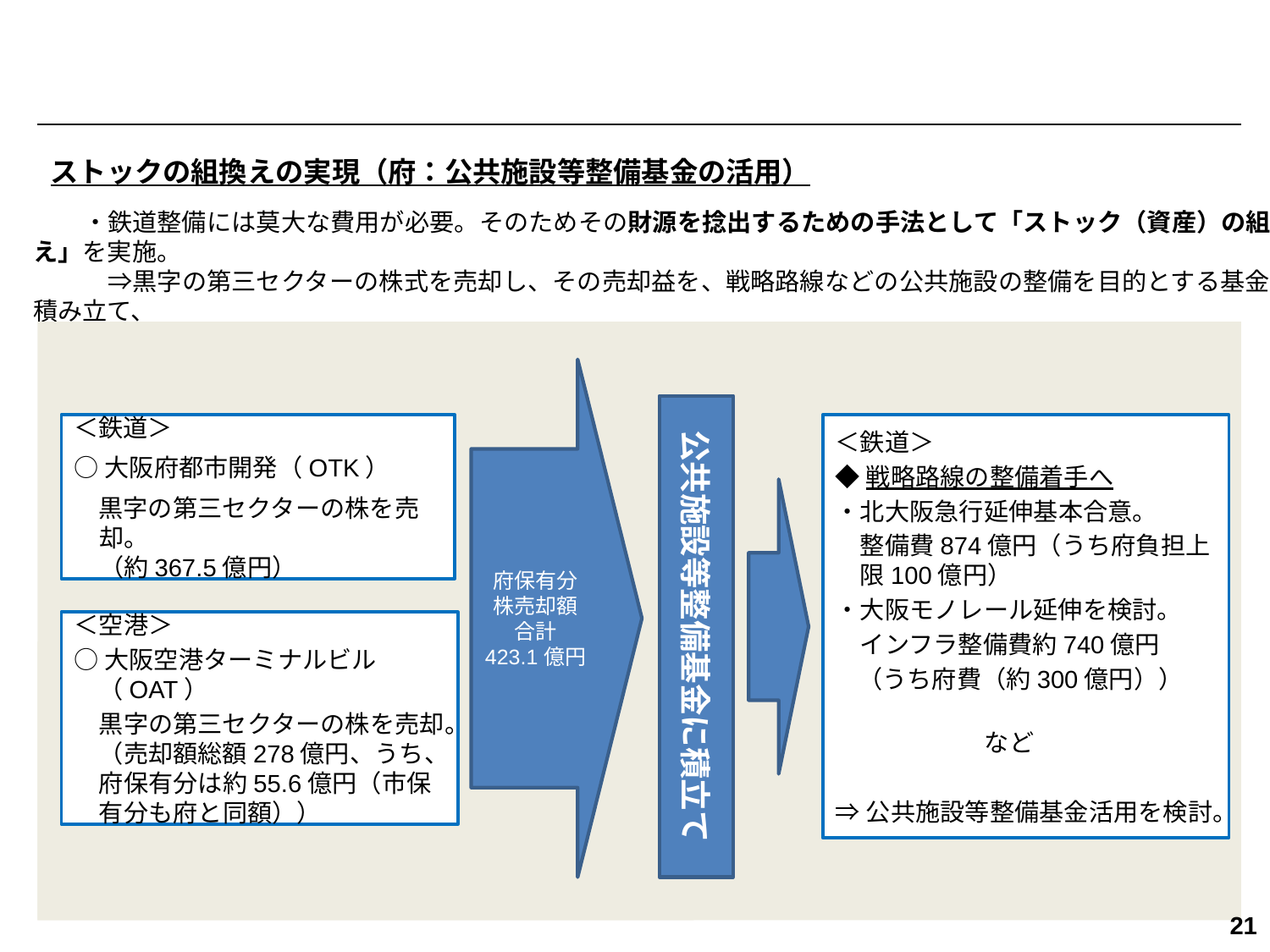

ストックの組換えの実現（府：公共施設等整備基金の活用）
　　・鉄道整備には莫大な費用が必要。そのためその財源を捻出するための手法として「ストック（資産）の組換え」を実施。
　　　⇒黒字の第三セクターの株式を売却し、その売却益を、戦略路線などの公共施設の整備を目的とする基金に積み立て、
　　　　 戦略路線整備の具体化に道筋。

府保有分株売却額合計
423.1億円
公共施設等整備基金に積立て
＜鉄道＞
◆戦略路線の整備着手へ
・北大阪急行延伸基本合意。
　整備費874億円（うち府負担上限100億円）
・大阪モノレール延伸を検討。
　インフラ整備費約740億円
   （うち府費（約300億円））
　　　　　　　　　　　　　　　　　　　　など

⇒公共施設等整備基金活用を検討。
＜鉄道＞
○大阪府都市開発（OTK）
黒字の第三セクターの株を売却。　
（約367.5億円）

＜空港＞
○大阪空港ターミナルビル（OAT）
　黒字の第三セクターの株を売却。
　（売却額総額278億円、うち、府保有分は約55.6億円（市保有分も府と同額））
21